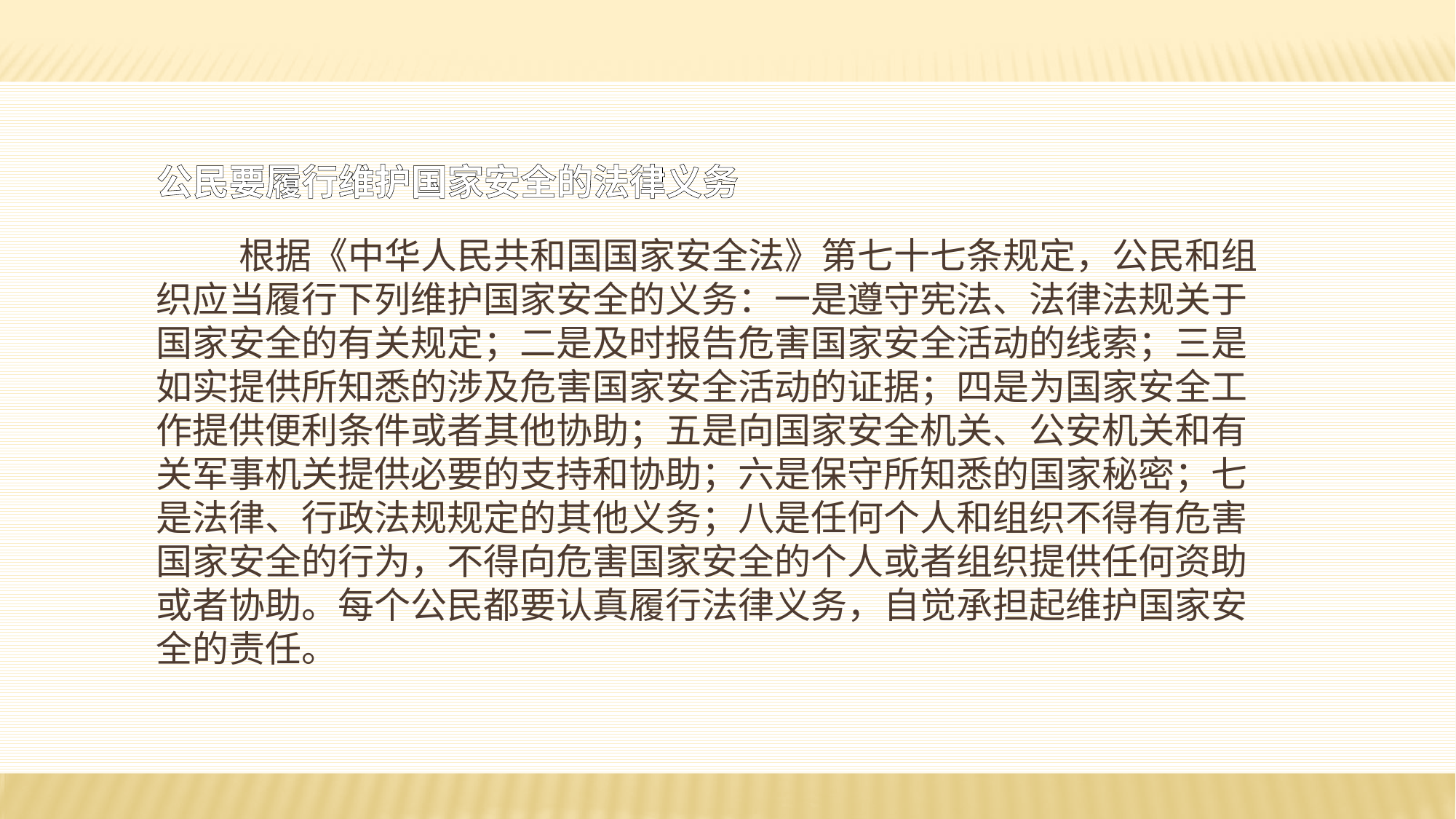

公民要履行维护国家安全的法律义务
         根据《中华人民共和国国家安全法》第七十七条规定，公民和组织应当履行下列维护国家安全的义务：一是遵守宪法、法律法规关于国家安全的有关规定；二是及时报告危害国家安全活动的线索；三是如实提供所知悉的涉及危害国家安全活动的证据；四是为国家安全工作提供便利条件或者其他协助；五是向国家安全机关、公安机关和有关军事机关提供必要的支持和协助；六是保守所知悉的国家秘密；七是法律、行政法规规定的其他义务；八是任何个人和组织不得有危害国家安全的行为，不得向危害国家安全的个人或者组织提供任何资助或者协助。每个公民都要认真履行法律义务，自觉承担起维护国家安全的责任。